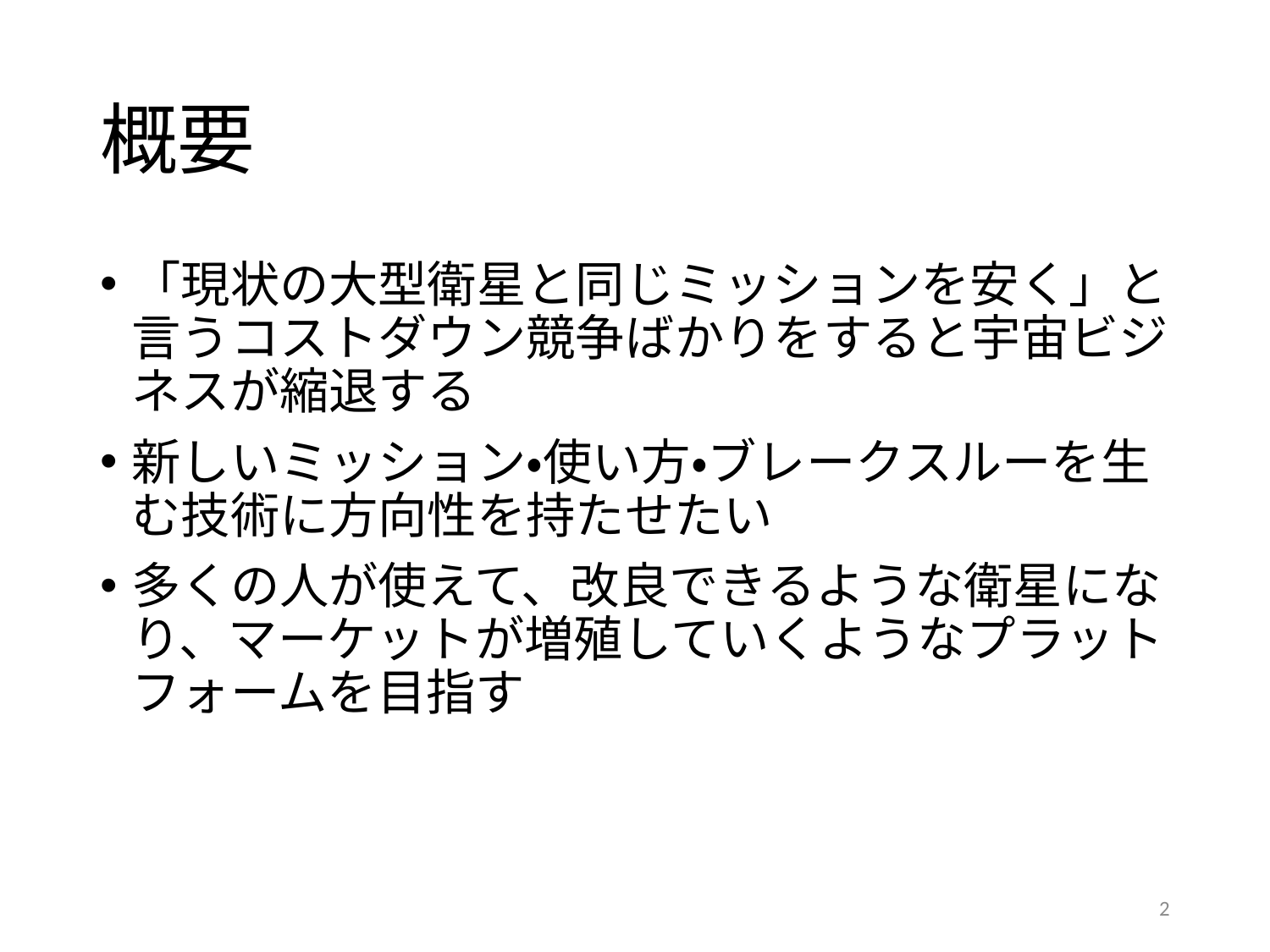

# 概要
「現状の大型衛星と同じミッションを安く」と言うコストダウン競争ばかりをすると宇宙ビジネスが縮退する
新しいミッション・使い方・ブレークスルーを生む技術に方向性を持たせたい
多くの人が使えて、改良できるような衛星になり、マーケットが増殖していくようなプラットフォームを目指す

2